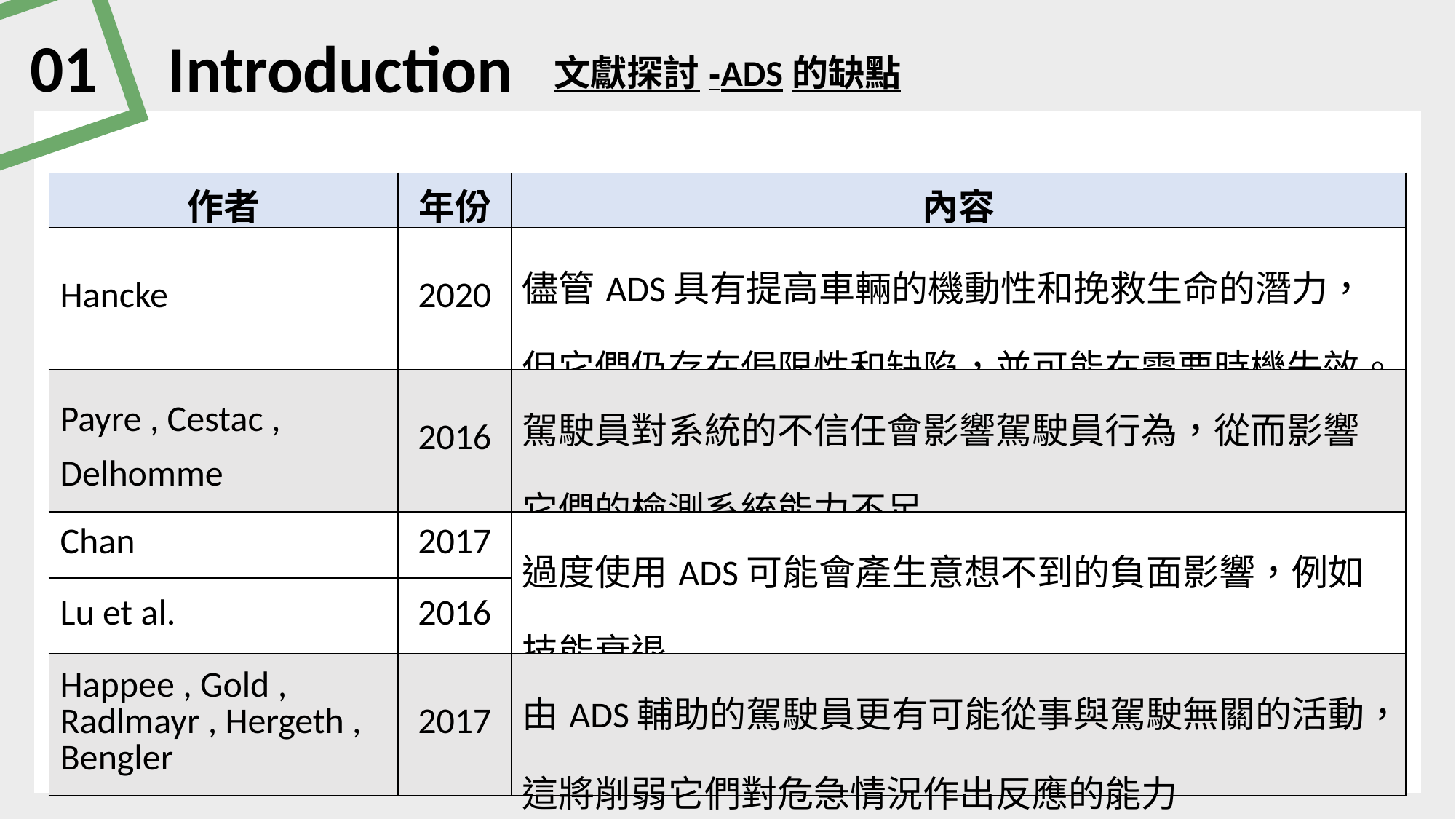

01
Introduction
文獻探討-ADS的缺點

| 作者 | 年份 | 內容 |
| --- | --- | --- |
| Hancke | 2020 | 儘管ADS具有提高車輛的機動性和挽救生命的潛力，但它們仍存在侷限性和缺陷，並可能在需要時機失效。 |
| Payre , Cestac , Delhomme | 2016 | 駕駛員對系統的不信任會影響駕駛員行為，從而影響它們的檢測系統能力不足 |
| Chan | 2017 | 過度使用ADS可能會產生意想不到的負面影響，例如技能衰退 |
| Lu et al. | 2016 |  |
| Happee , Gold , Radlmayr , Hergeth , Bengler | 2017 | 由ADS輔助的駕駛員更有可能從事與駕駛無關的活動，這將削弱它們對危急情況作出反應的能力 |